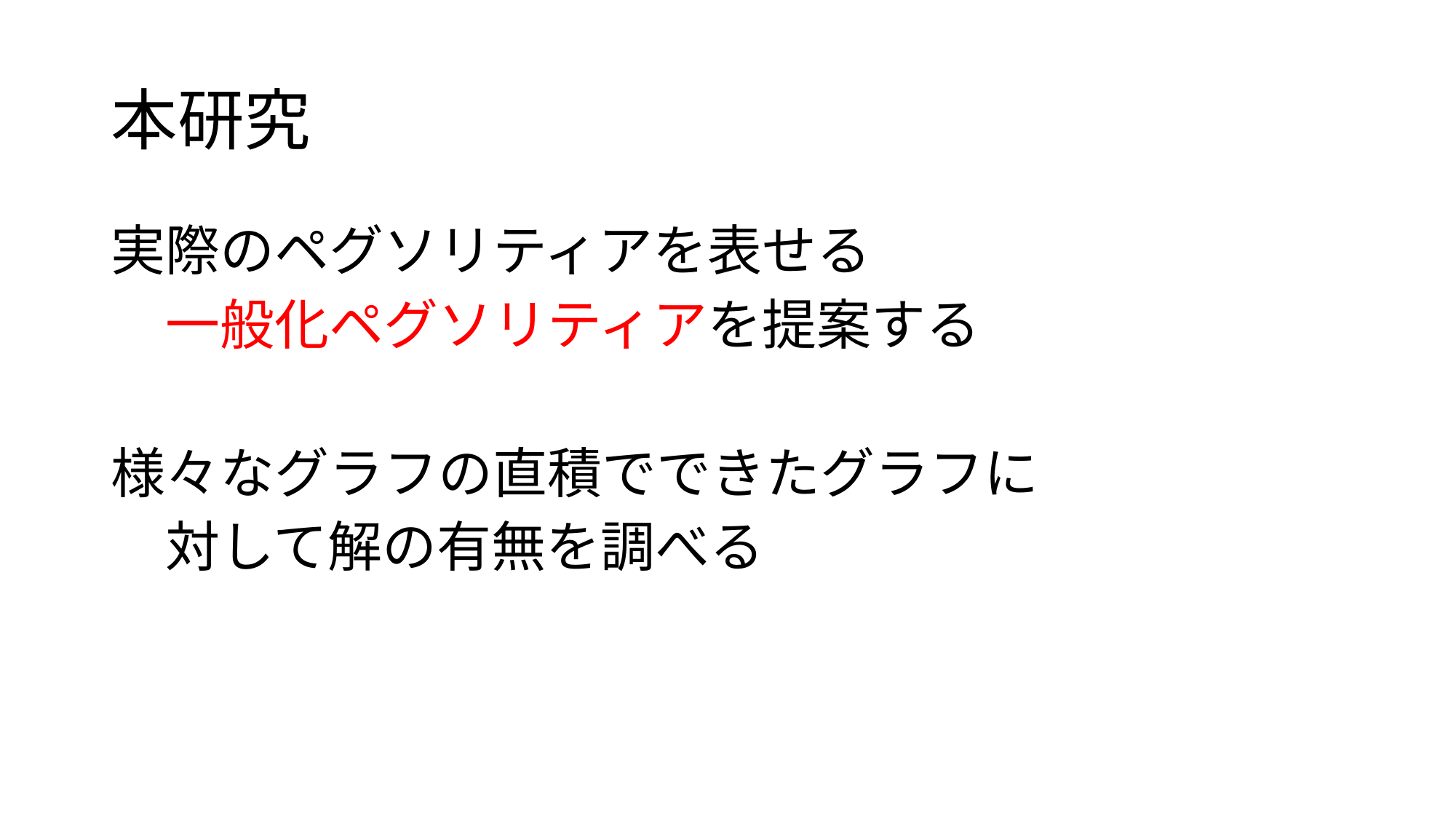

# 本研究
実際のペグソリティアを表せる
　一般化ペグソリティアを提案する

様々なグラフの直積でできたグラフに
　対して解の有無を調べる